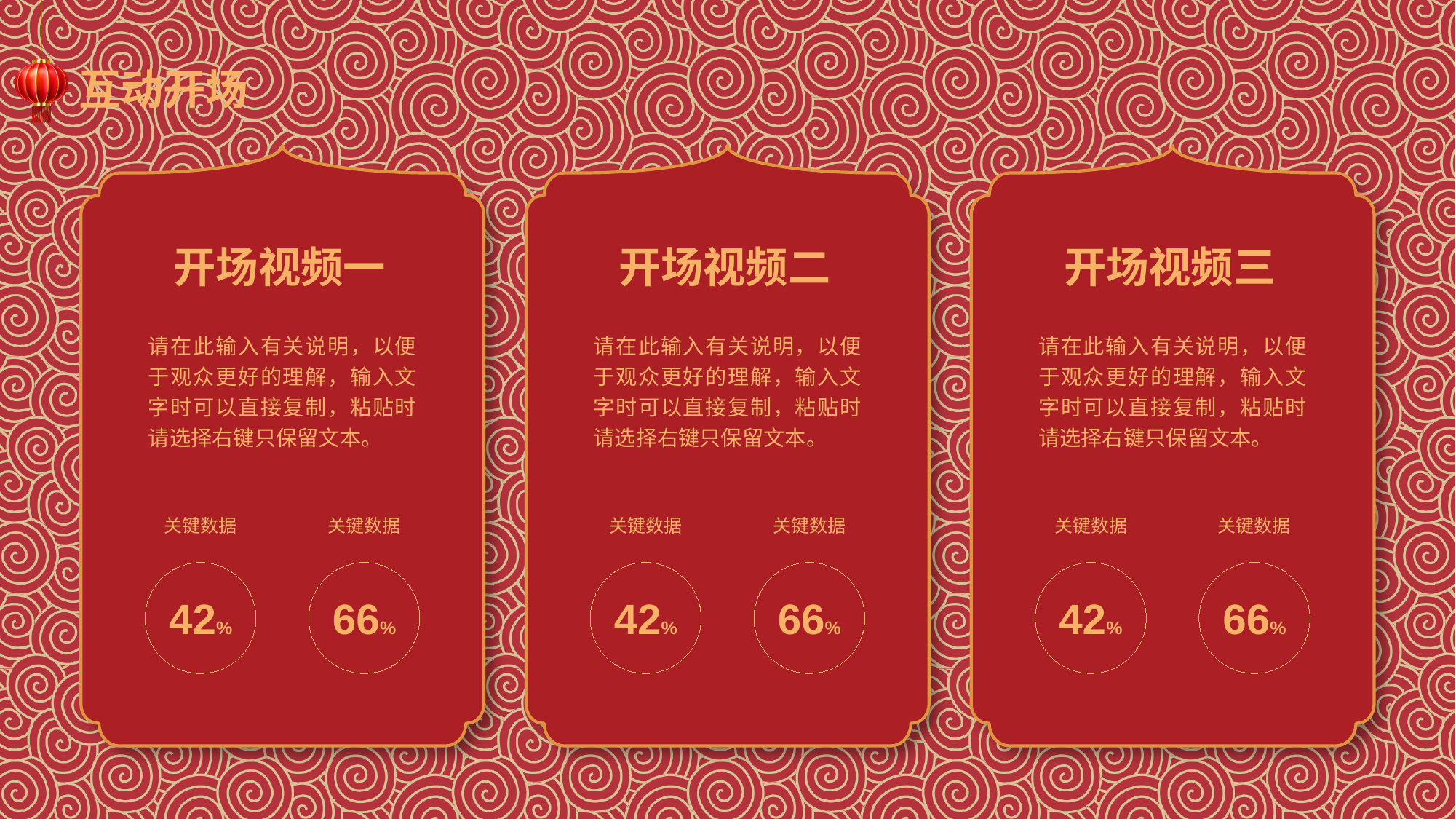

互动开场

开场视频一
开场视频二
开场视频三
请在此输入有关说明，以便于观众更好的理解，输入文字时可以直接复制，粘贴时请选择右键只保留文本。
请在此输入有关说明，以便于观众更好的理解，输入文字时可以直接复制，粘贴时请选择右键只保留文本。
请在此输入有关说明，以便于观众更好的理解，输入文字时可以直接复制，粘贴时请选择右键只保留文本。
关键数据
关键数据
关键数据
关键数据
关键数据
关键数据

42%
66%
42%
66%
42%
66%